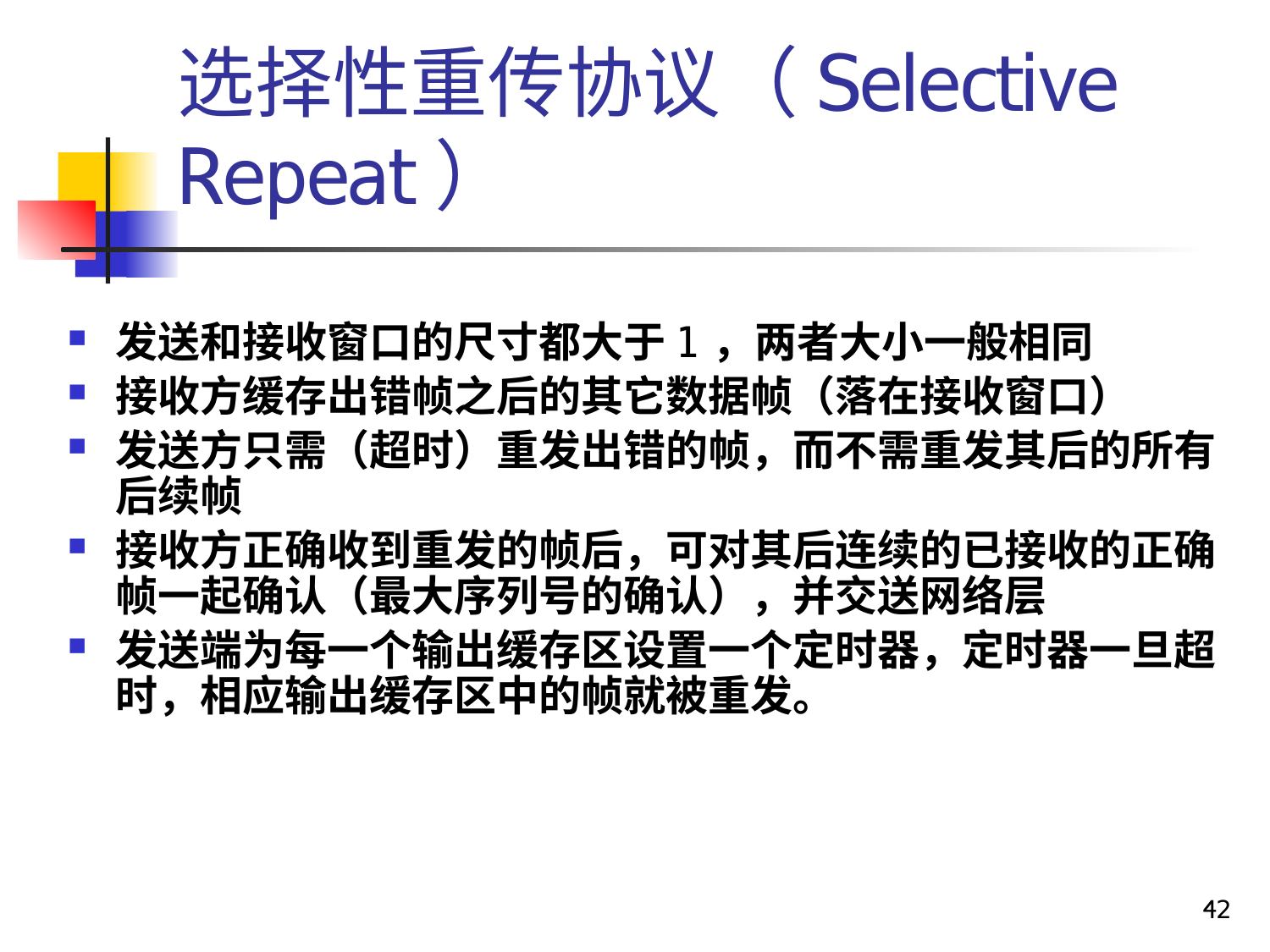

# 选择性重传协议（Selective Repeat）
发送和接收窗口的尺寸都大于1，两者大小一般相同
接收方缓存出错帧之后的其它数据帧（落在接收窗口）
发送方只需（超时）重发出错的帧，而不需重发其后的所有后续帧
接收方正确收到重发的帧后，可对其后连续的已接收的正确帧一起确认（最大序列号的确认），并交送网络层
发送端为每一个输出缓存区设置一个定时器，定时器一旦超时，相应输出缓存区中的帧就被重发。
42